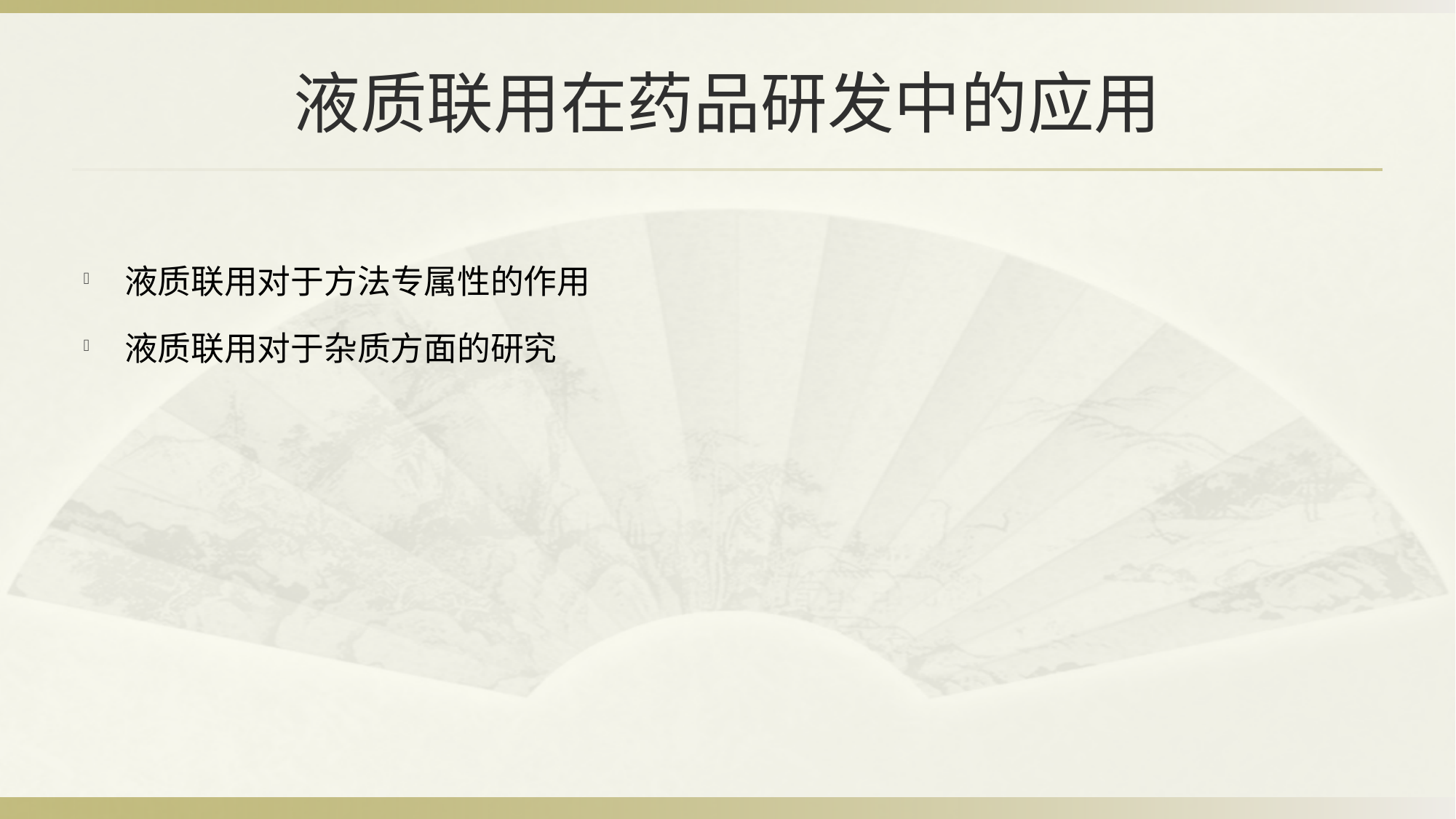

# 液质联用在药品研发中的应用
液质联用对于方法专属性的作用
液质联用对于杂质方面的研究